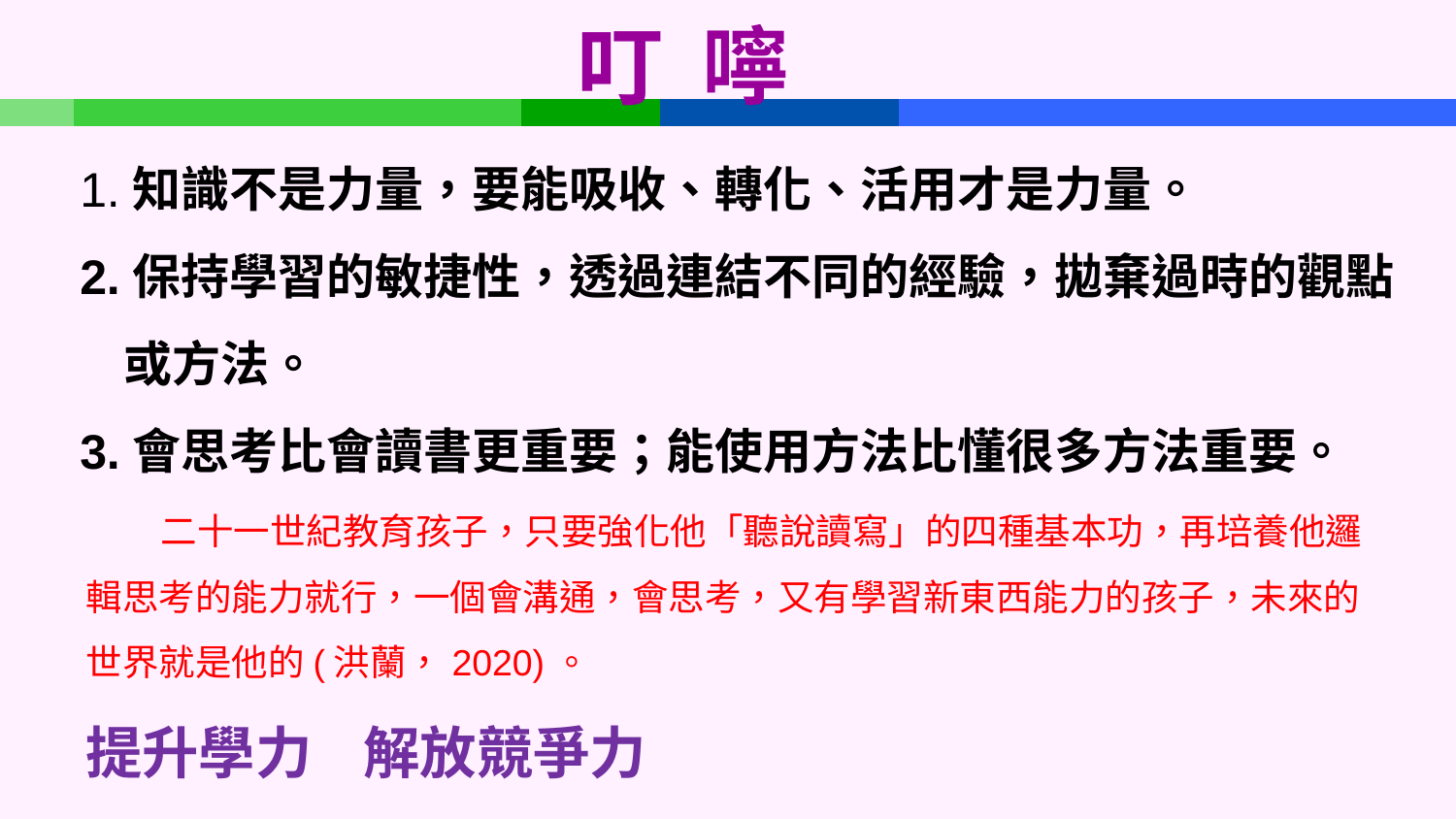

# 叮  嚀
1.知識不是力量，要能吸收、轉化、活用才是力量。
2.保持學習的敏捷性，透過連結不同的經驗，拋棄過時的觀點
   或方法。
3.會思考比會讀書更重要；能使用方法比懂很多方法重要。
        二十一世紀教育孩子，只要強化他「聽說讀寫」的四種基本功，再培養他邏輯思考的能力就行，一個會溝通，會思考，又有學習新東西能力的孩子，未來的世界就是他的(洪蘭，2020)。
提升學力    解放競爭力